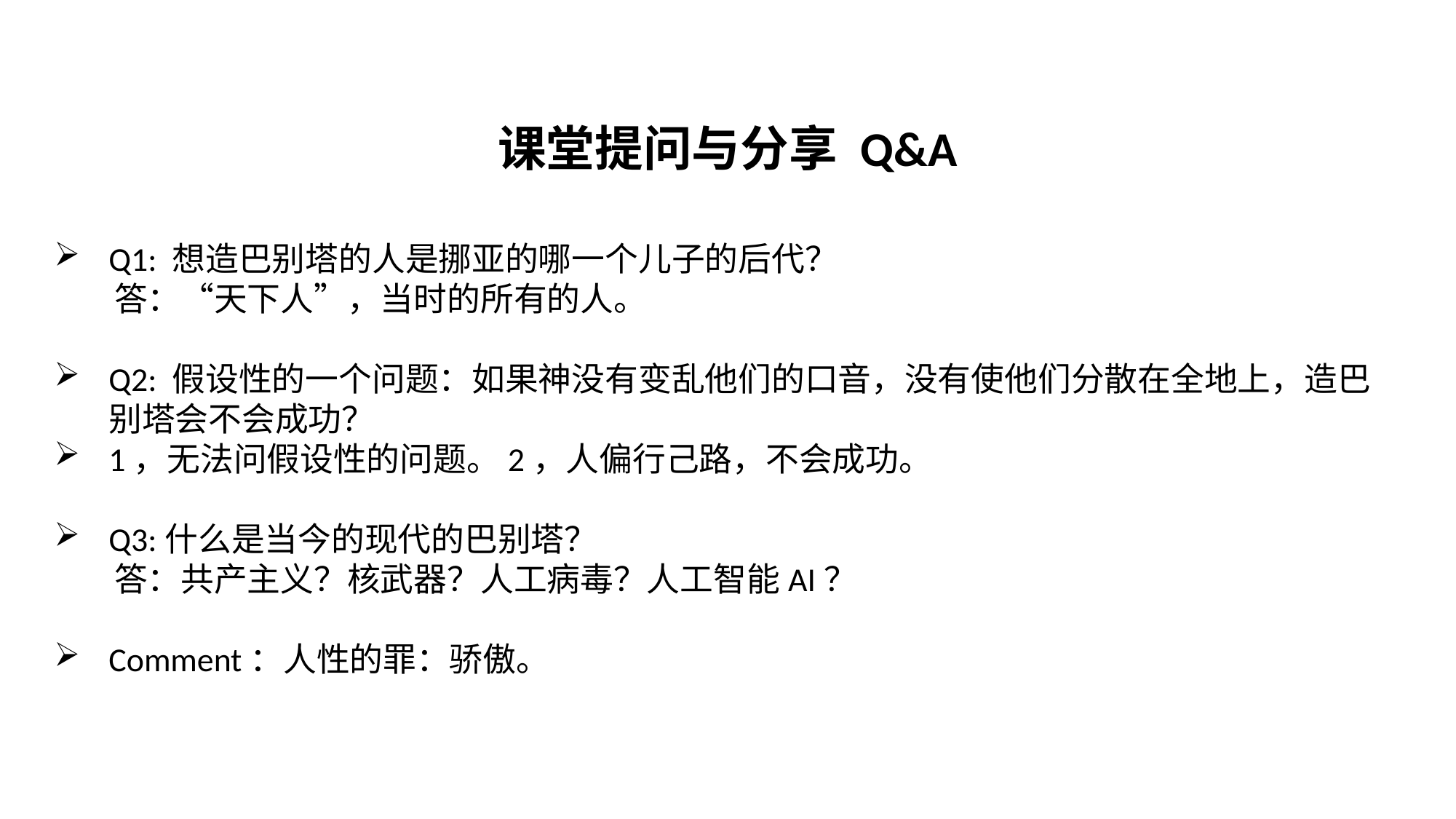

课堂提问与分享 Q&A

Q1: 想造巴别塔的人是挪亚的哪一个儿子的后代？
       答：“天下人”，当时的所有的人。

Q2: 假设性的一个问题：如果神没有变乱他们的口音，没有使他们分散在全地上，造巴别塔会不会成功？
1，无法问假设性的问题。2，人偏行己路，不会成功。

Q3:什么是当今的现代的巴别塔？
       答：共产主义？核武器？人工病毒？人工智能AI？

Comment：人性的罪：骄傲。